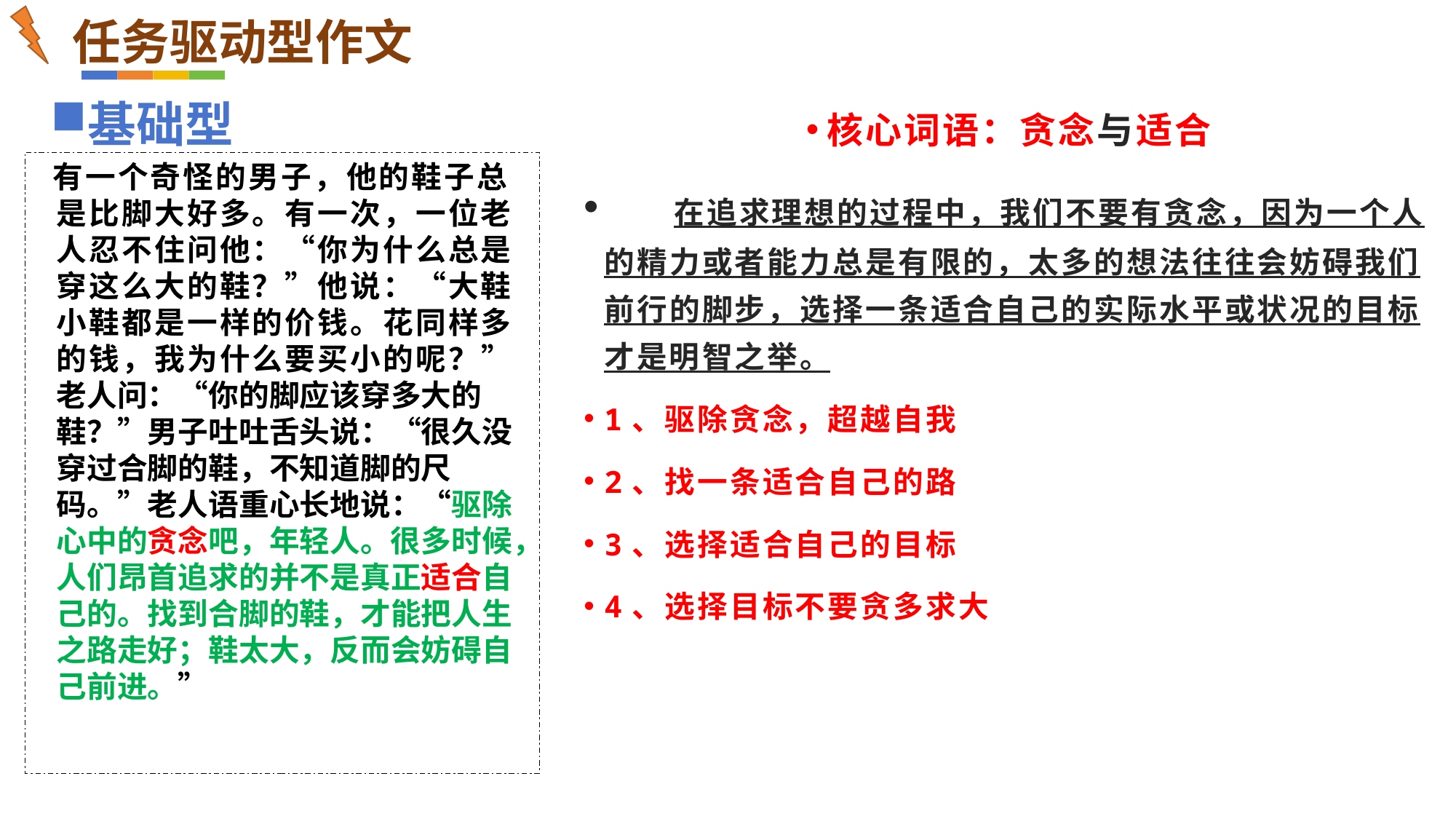

任务驱动型作文

基础型
核心词语：贪念与适合
     在追求理想的过程中，我们不要有贪念，因为一个人的精力或者能力总是有限的，太多的想法往往会妨碍我们前行的脚步，选择一条适合自己的实际水平或状况的目标才是明智之举。
1、驱除贪念，超越自我
2、找一条适合自己的路
3、选择适合自己的目标
4、选择目标不要贪多求大
 有一个奇怪的男子，他的鞋子总是比脚大好多。有一次，一位老人忍不住问他：“你为什么总是穿这么大的鞋？”他说：“大鞋小鞋都是一样的价钱。花同样多的钱，我为什么要买小的呢？”老人问：“你的脚应该穿多大的鞋？”男子吐吐舌头说：“很久没穿过合脚的鞋，不知道脚的尺码。”老人语重心长地说：“驱除心中的贪念吧，年轻人。很多时候，人们昂首追求的并不是真正适合自己的。找到合脚的鞋，才能把人生之路走好；鞋太大，反而会妨碍自己前进。”